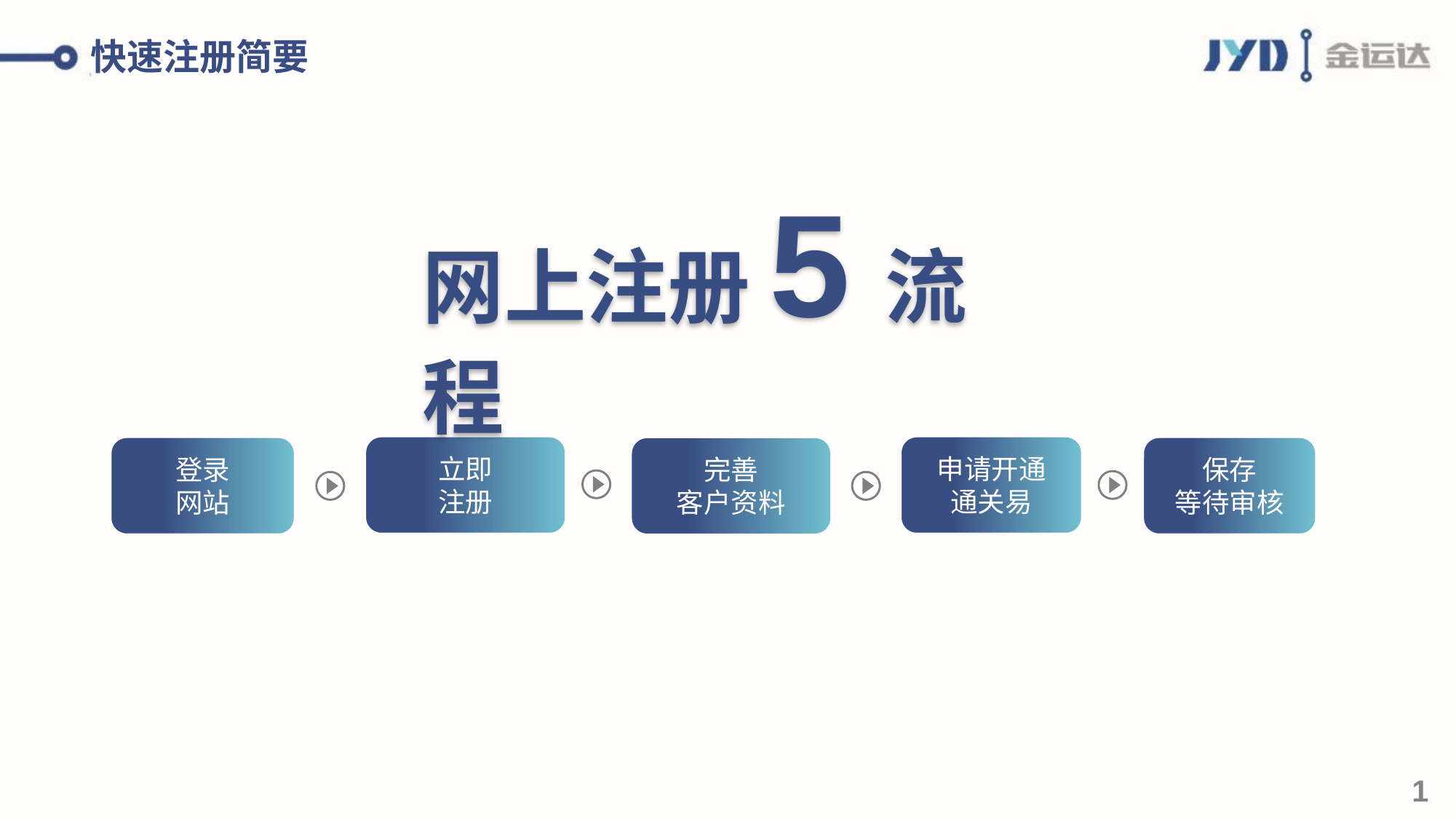

快速注册简要
网上注册5流程
立即
注册
申请开通
通关易
登录
网站
保存
等待审核
完善
客户资料

1